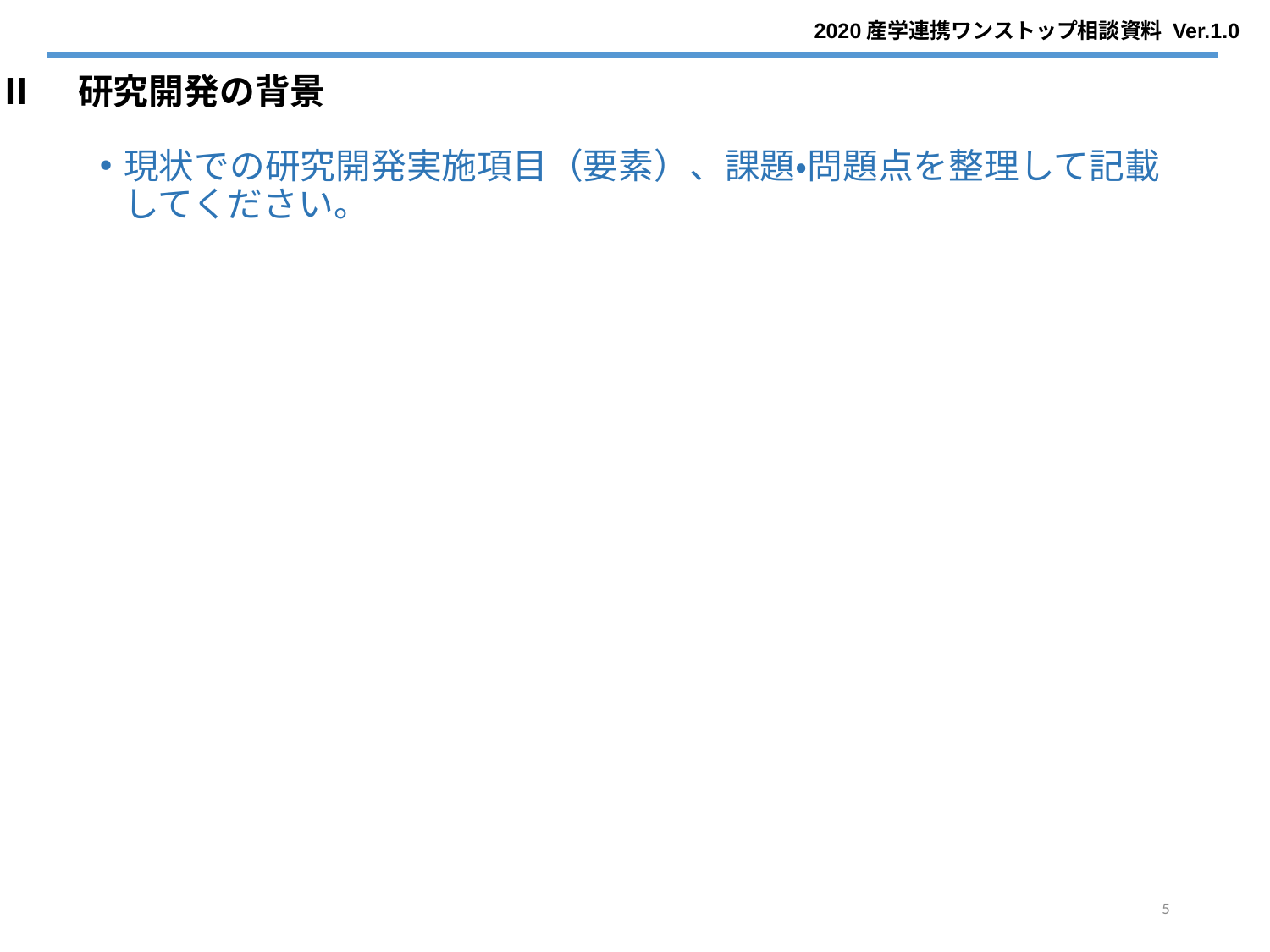

Ⅱ　研究開発の背景
現状での研究開発実施項目（要素）、課題・問題点を整理して記載してください。
5